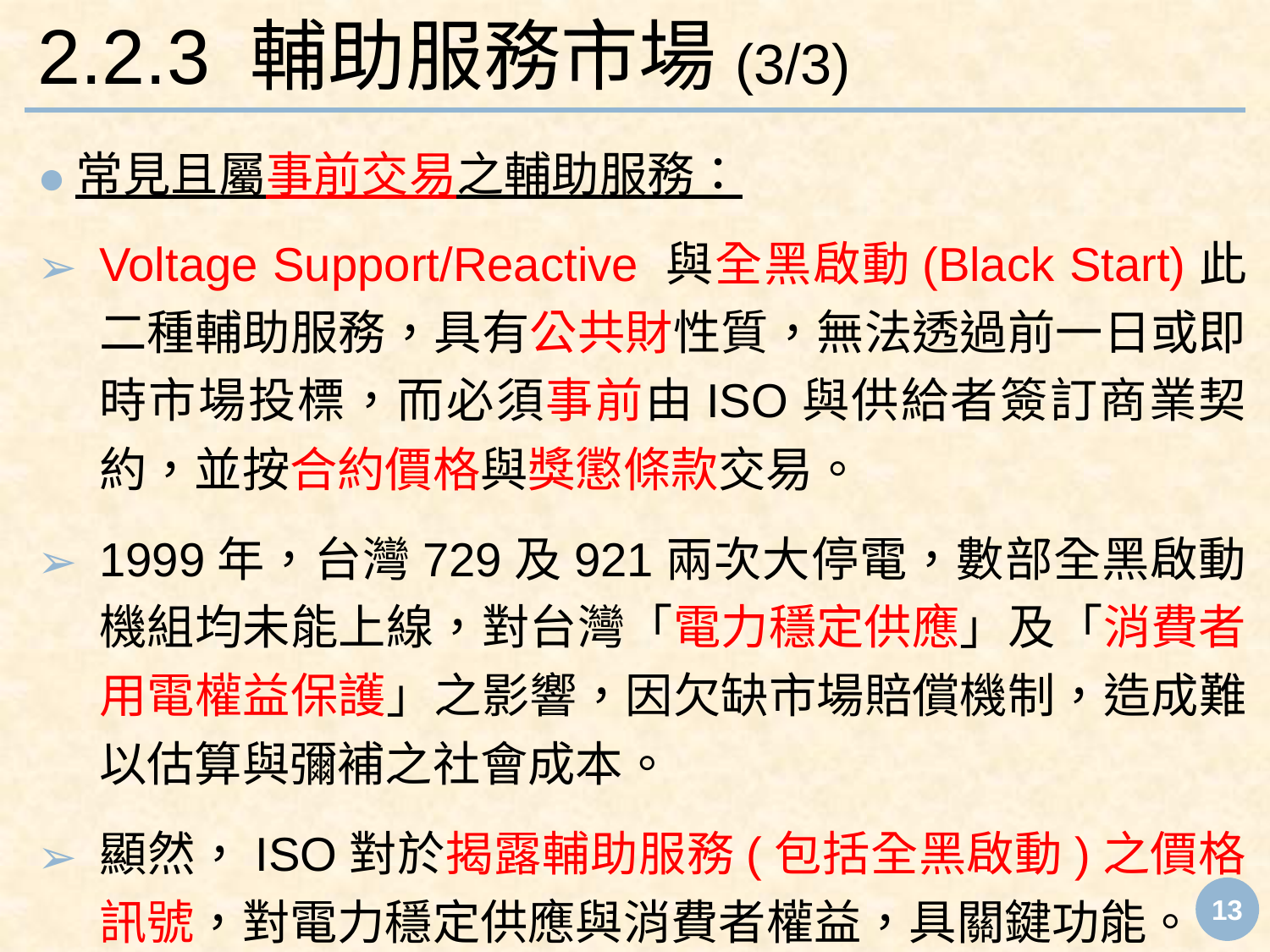

# 2.2.3 輔助服務市場(3/3)
常見且屬事前交易之輔助服務：
Voltage Support/Reactive 與全黑啟動(Black Start)此二種輔助服務，具有公共財性質，無法透過前一日或即時市場投標，而必須事前由ISO與供給者簽訂商業契約，並按合約價格與獎懲條款交易。
1999年，台灣729及921兩次大停電，數部全黑啟動機組均未能上線，對台灣「電力穩定供應」及「消費者用電權益保護」之影響，因欠缺市場賠償機制，造成難以估算與彌補之社會成本。
顯然，ISO對於揭露輔助服務(包括全黑啟動)之價格訊號，對電力穩定供應與消費者權益，具關鍵功能。
13